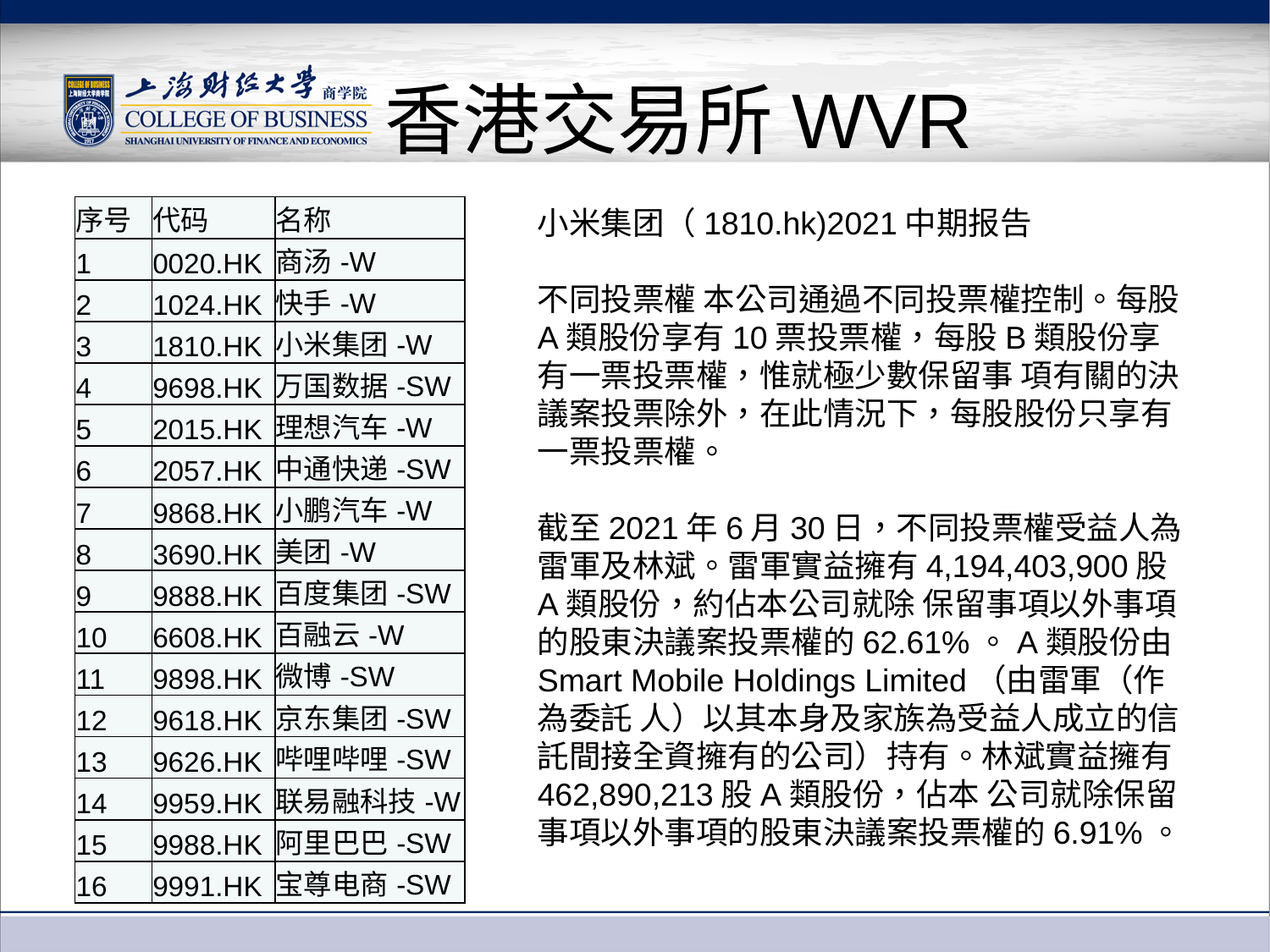

# 香港交易所WVR
| 序号 | 代码 | 名称 |
| --- | --- | --- |
| 1 | 0020.HK | 商汤-W |
| 2 | 1024.HK | 快手-W |
| 3 | 1810.HK | 小米集团-W |
| 4 | 9698.HK | 万国数据-SW |
| 5 | 2015.HK | 理想汽车-W |
| 6 | 2057.HK | 中通快递-SW |
| 7 | 9868.HK | 小鹏汽车-W |
| 8 | 3690.HK | 美团-W |
| 9 | 9888.HK | 百度集团-SW |
| 10 | 6608.HK | 百融云-W |
| 11 | 9898.HK | 微博-SW |
| 12 | 9618.HK | 京东集团-SW |
| 13 | 9626.HK | 哔哩哔哩-SW |
| 14 | 9959.HK | 联易融科技-W |
| 15 | 9988.HK | 阿里巴巴-SW |
| 16 | 9991.HK | 宝尊电商-SW |
小米集团（1810.hk)2021中期报告

不同投票權 本公司通過不同投票權控制。每股A類股份享有10票投票權，每股B類股份享有一票投票權，惟就極少數保留事 項有關的決議案投票除外，在此情況下，每股股份只享有一票投票權。

截至2021年6月30日，不同投票權受益人為雷軍及林斌。雷軍實益擁有4,194,403,900股A類股份，約佔本公司就除 保留事項以外事項的股東決議案投票權的62.61%。A類股份由Smart Mobile Holdings Limited（由雷軍（作為委託 人）以其本身及家族為受益人成立的信託間接全資擁有的公司）持有。林斌實益擁有462,890,213股A類股份，佔本 公司就除保留事項以外事項的股東決議案投票權的6.91%。